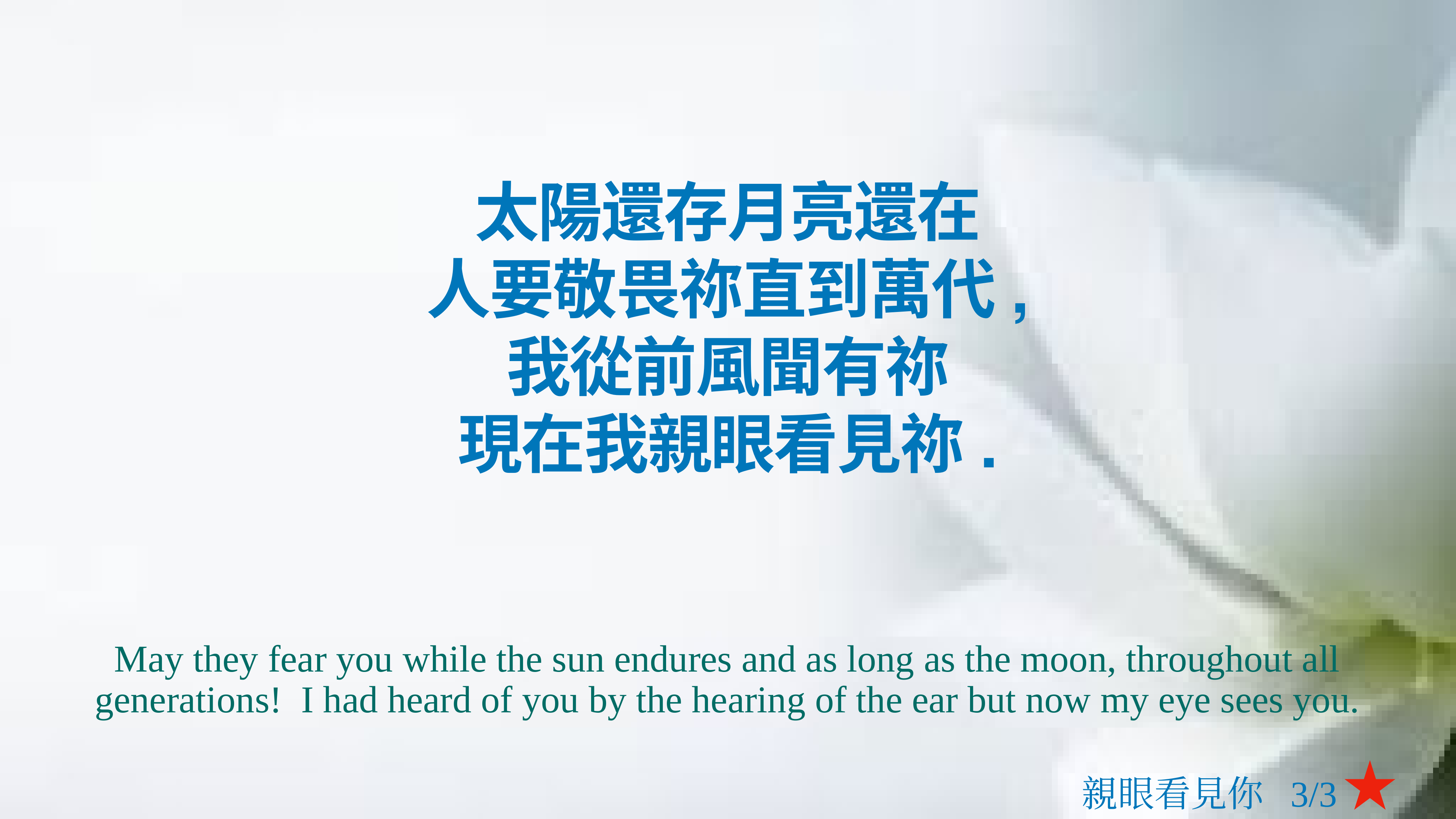

太陽還存月亮還在
人要敬畏祢直到萬代,
我從前風聞有祢
現在我親眼看見祢.
May they fear you while the sun endures and as long as the moon, throughout all generations!  I had heard of you by the hearing of the ear but now my eye sees you.

親眼看見你  3/3